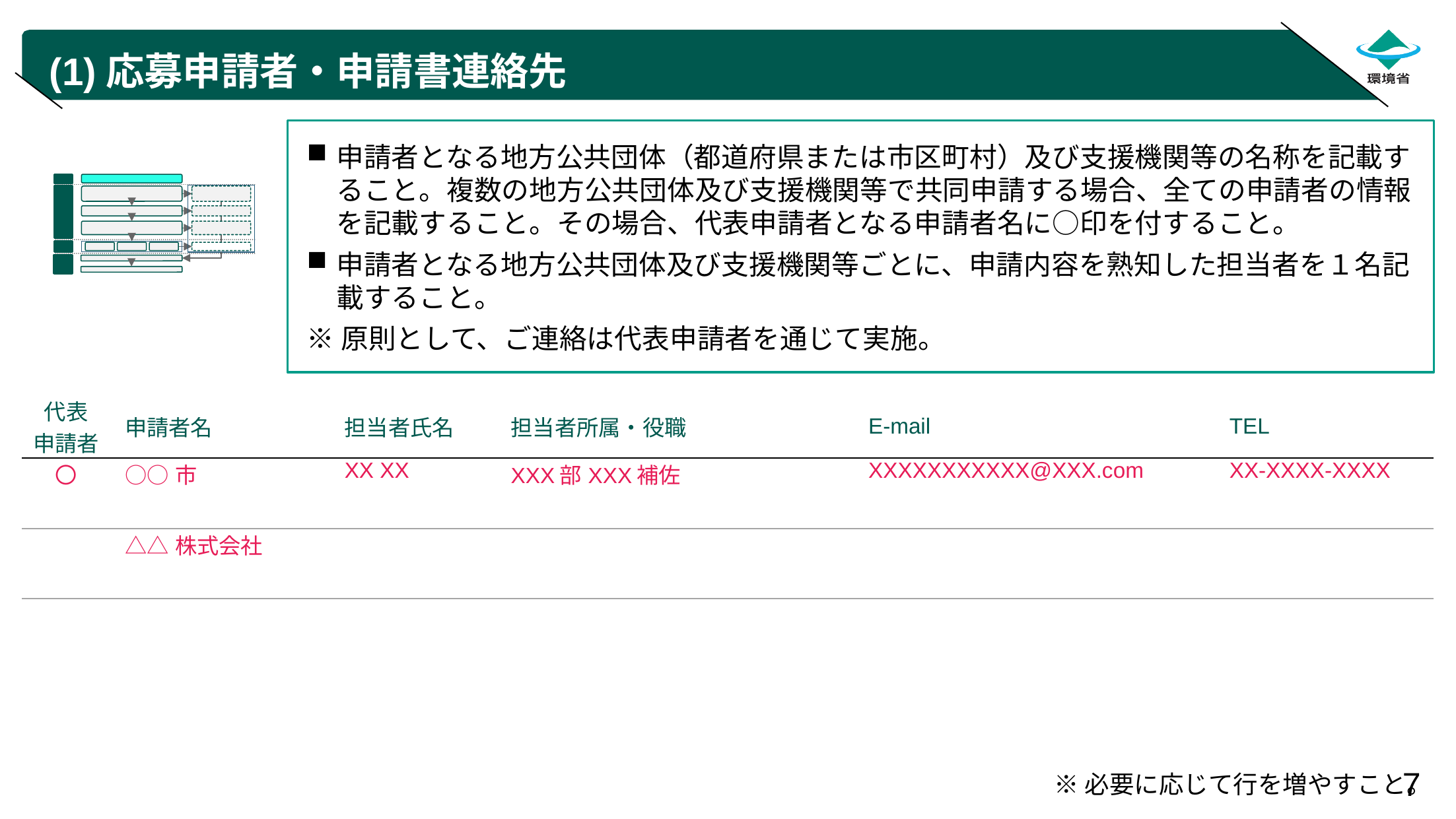

# (1)応募申請者・申請書連絡先
申請者となる地方公共団体（都道府県または市区町村）及び支援機関等の名称を記載すること。複数の地方公共団体及び支援機関等で共同申請する場合、全ての申請者の情報を記載すること。その場合、代表申請者となる申請者名に○印を付すること。
申請者となる地方公共団体及び支援機関等ごとに、申請内容を熟知した担当者を１名記載すること。
※原則として、ご連絡は代表申請者を通じて実施。

| 代表 申請者 | 申請者名 | 担当者氏名 | 担当者所属・役職 | E-mail | TEL |
| --- | --- | --- | --- | --- | --- |
| 〇 | ○○市 | XX XX | XXX部XXX補佐 | XXXXXXXXXXX@XXX.com | XX-XXXX-XXXX |
|  | △△株式会社 |  |  |  |  |

※必要に応じて行を増やすこと。